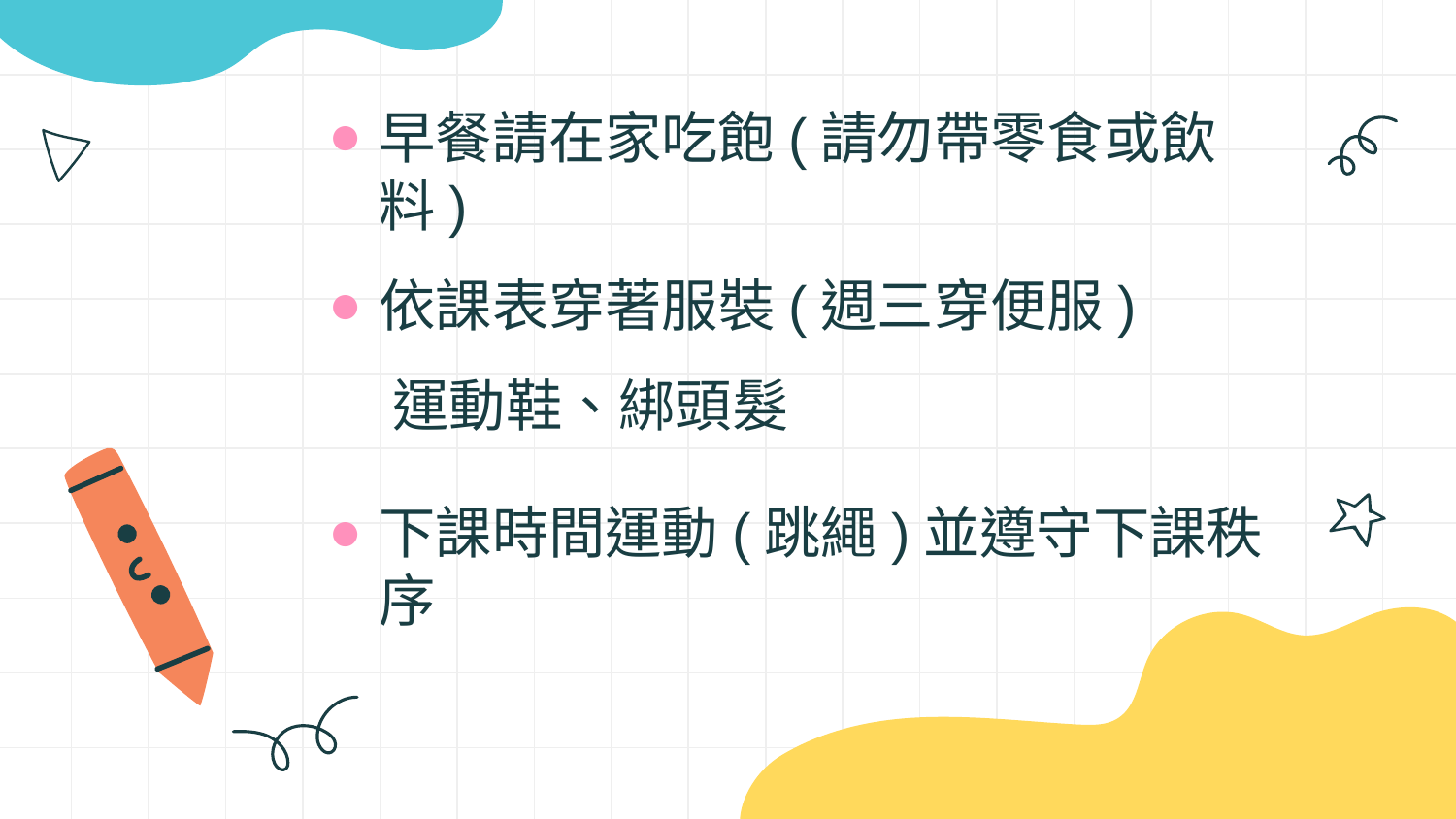

早餐請在家吃飽(請勿帶零食或飲料)
依課表穿著服裝(週三穿便服)
    運動鞋、綁頭髮

下課時間運動(跳繩)並遵守下課秩序